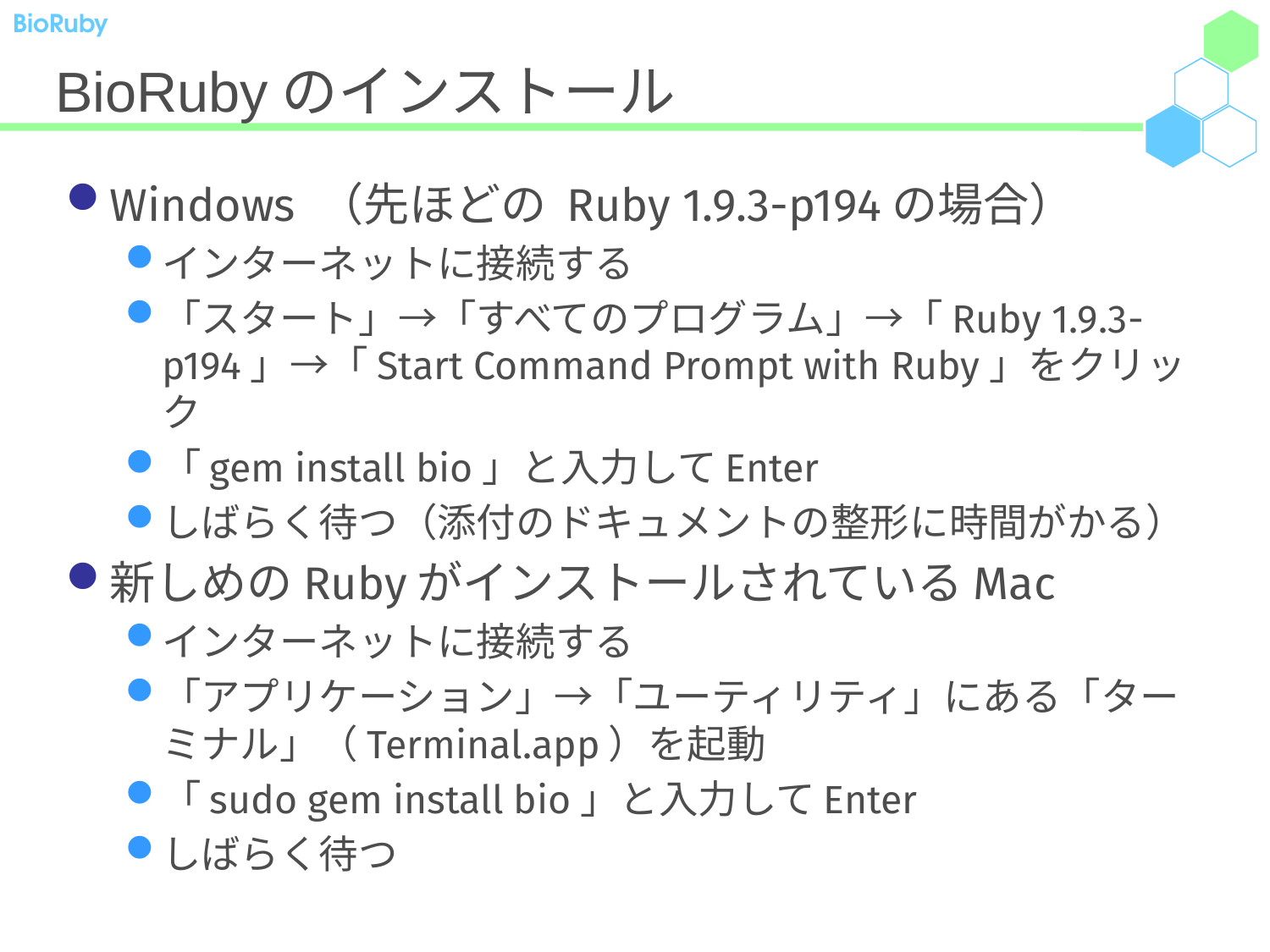

# BioRubyのインストール
Windows （先ほどの Ruby 1.9.3-p194の場合）
インターネットに接続する
「スタート」→「すべてのプログラム」→「Ruby 1.9.3-p194」→「Start Command Prompt with Ruby」をクリック
「gem install bio」と入力してEnter
しばらく待つ（添付のドキュメントの整形に時間がかる）
新しめのRubyがインストールされているMac
インターネットに接続する
「アプリケーション」→「ユーティリティ」にある「ターミナル」（Terminal.app）を起動
「sudo gem install bio」と入力してEnter
しばらく待つ